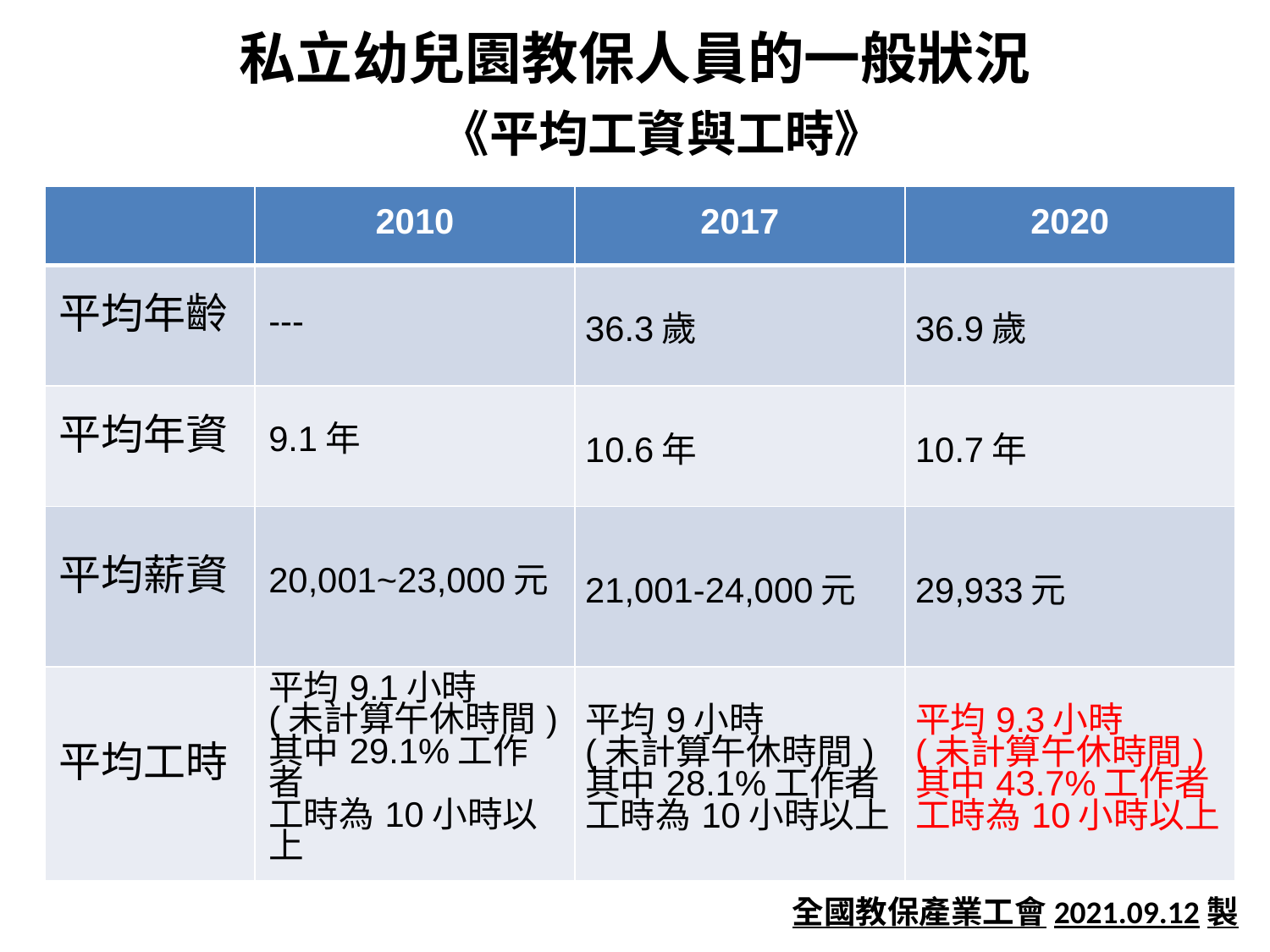

# 私立幼兒園教保人員的一般狀況
《平均工資與工時》
|  | 2010 | 2017 | 2020 |
| --- | --- | --- | --- |
| 平均年齡 | --- | 36.3歲 | 36.9歲 |
| 平均年資 | 9.1年 | 10.6年 | 10.7年 |
| 平均薪資 | 20,001~23,000元 | 21,001-24,000元 | 29,933元 |
| 平均工時 | 平均9.1小時 (未計算午休時間) 其中29.1%工作者 工時為10小時以上 | 平均9小時 (未計算午休時間) 其中28.1%工作者 工時為10小時以上 | 平均9.3小時 (未計算午休時間) 其中43.7%工作者 工時為10小時以上 |
全國教保產業工會2021.09.12製